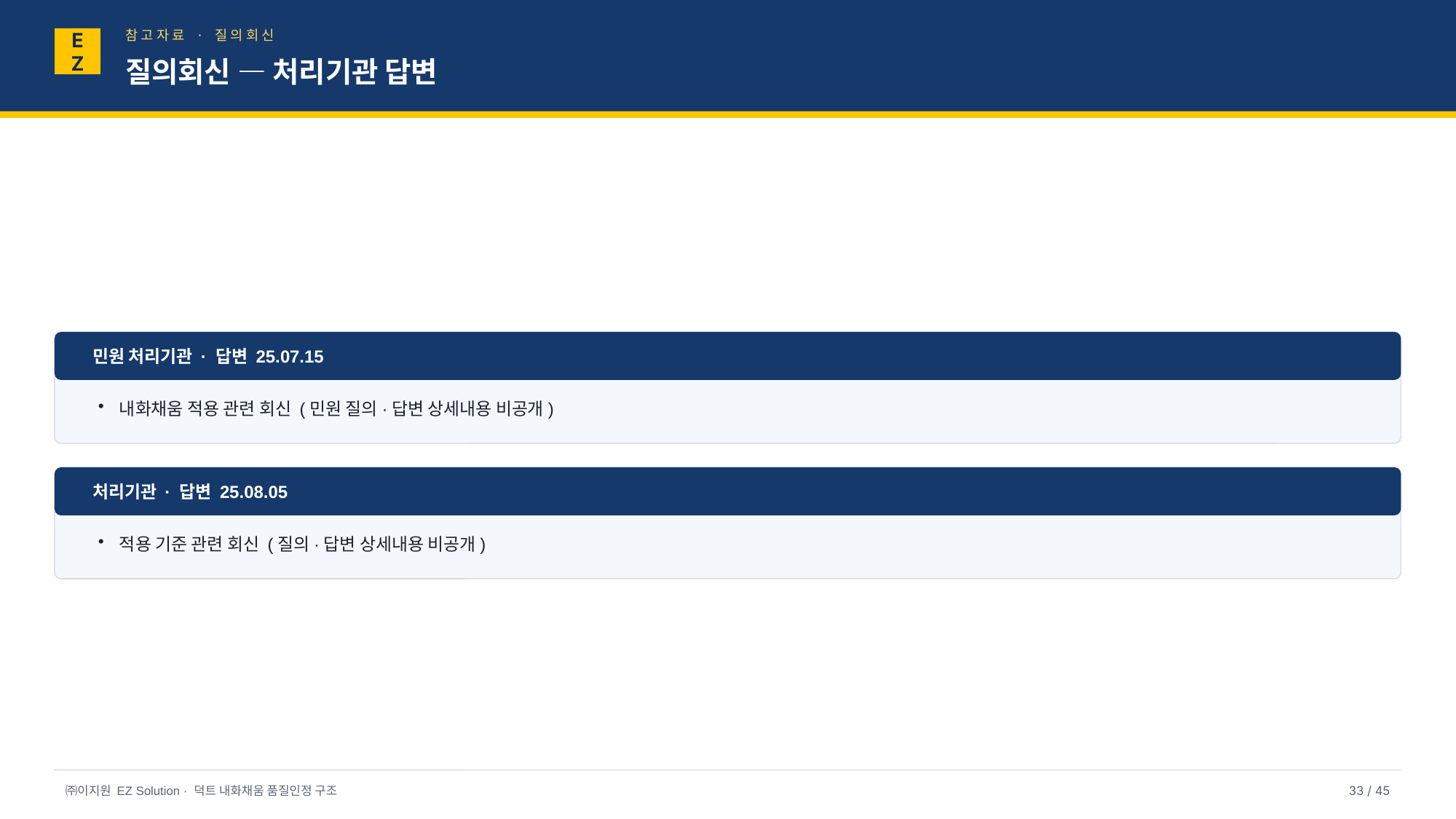

참고자료 · 질의회신

EZ
질의회신 — 처리기관 답변

민원 처리기관 · 답변 25.07.15
내화채움 적용 관련 회신 (민원 질의·답변 상세내용 비공개)

처리기관 · 답변 25.08.05
적용 기준 관련 회신 (질의·답변 상세내용 비공개)

㈜이지원 EZ Solution · 덕트 내화채움 품질인정 구조
33 / 45